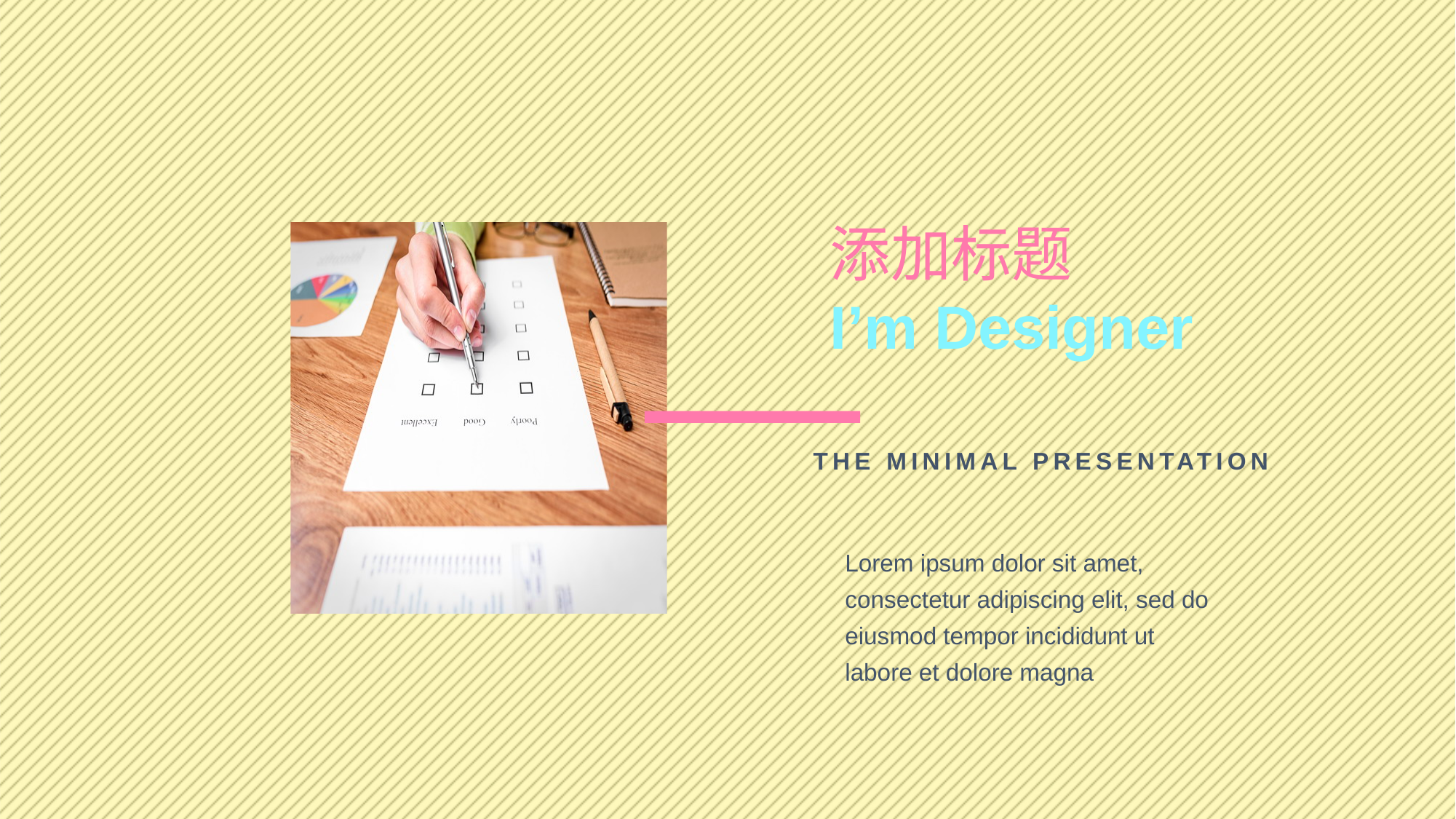

添加标题
I’m Designer

THE MINIMAL PRESENTATION
Lorem ipsum dolor sit amet, consectetur adipiscing elit, sed do eiusmod tempor incididunt ut labore et dolore magna